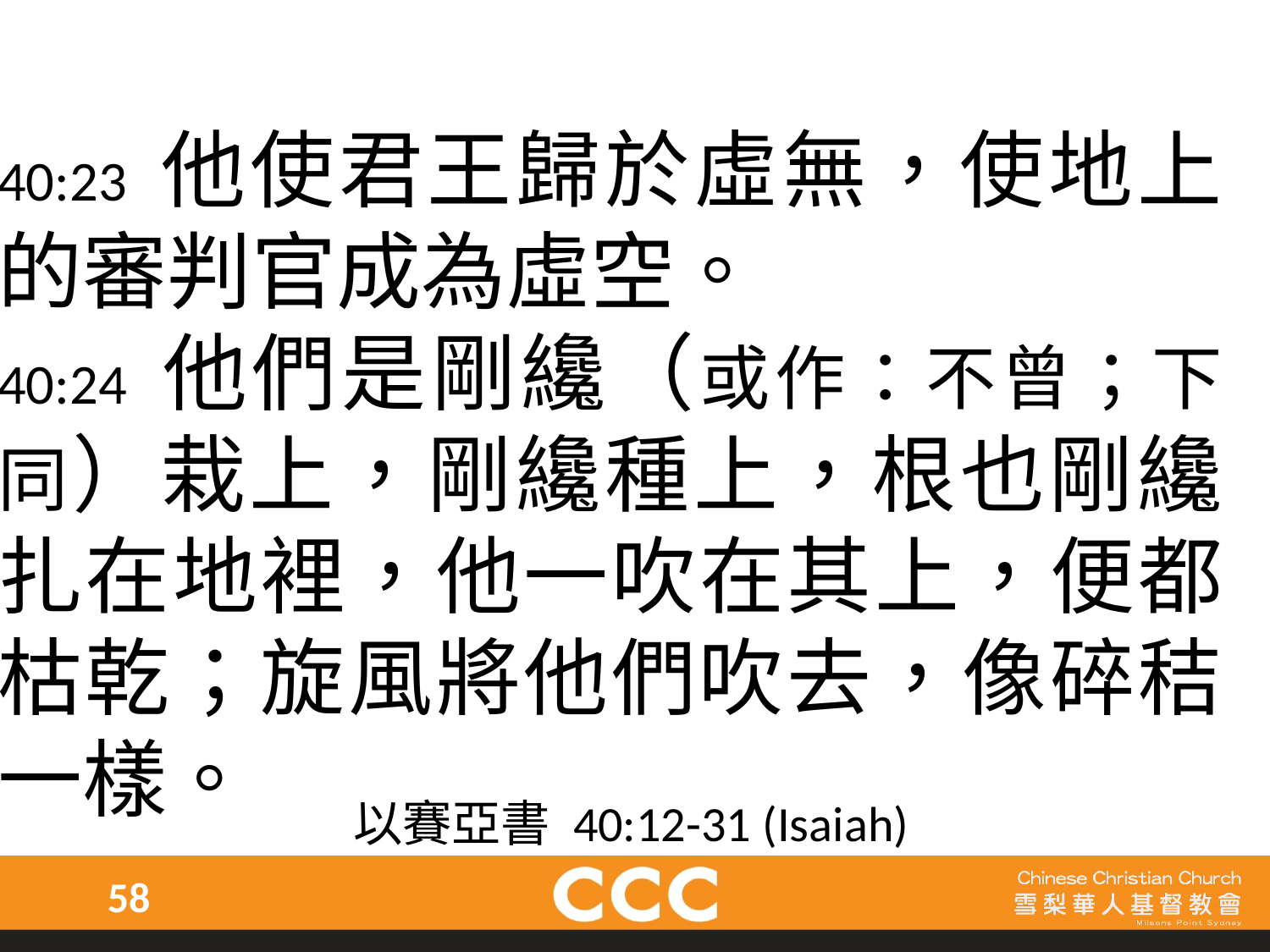

40:23 他使君王歸於虛無，使地上的審判官成為虛空。
40:24 他們是剛纔（或作：不曾；下同）栽上，剛纔種上，根也剛纔扎在地裡，他一吹在其上，便都枯乾；旋風將他們吹去，像碎秸一樣。
以賽亞書 40:12-31 (Isaiah)
58